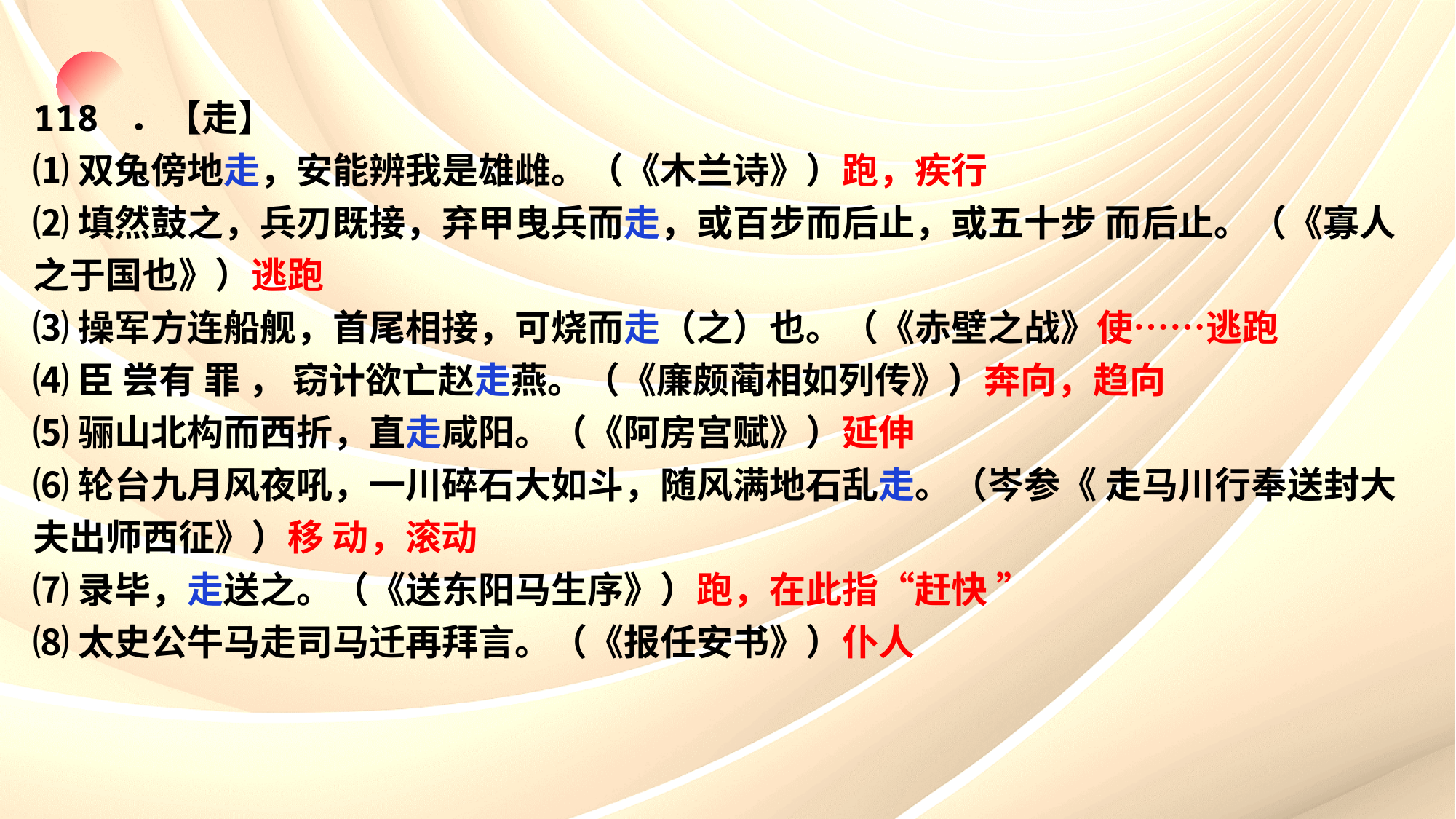

118 ．【走】
⑴双兔傍地走，安能辨我是雄雌。（《木兰诗》）跑，疾行
⑵填然鼓之，兵刃既接，弃甲曳兵而走，或百步而后止，或五十步 而后止。（《寡人之于国也》）逃跑
⑶操军方连船舰，首尾相接，可烧而走（之）也。（《赤壁之战》使……逃跑
⑷臣 尝有 罪 ， 窃计欲亡赵走燕。（《廉颇蔺相如列传》）奔向，趋向
⑸骊山北构而西折，直走咸阳。（《阿房宫赋》）延伸
⑹轮台九月风夜吼，一川碎石大如斗，随风满地石乱走。（岑参《 走马川行奉送封大夫出师西征》）移 动，滚动
⑺录毕，走送之。（《送东阳马生序》）跑，在此指“赶快 ”
⑻太史公牛马走司马迁再拜言。（《报任安书》）仆人